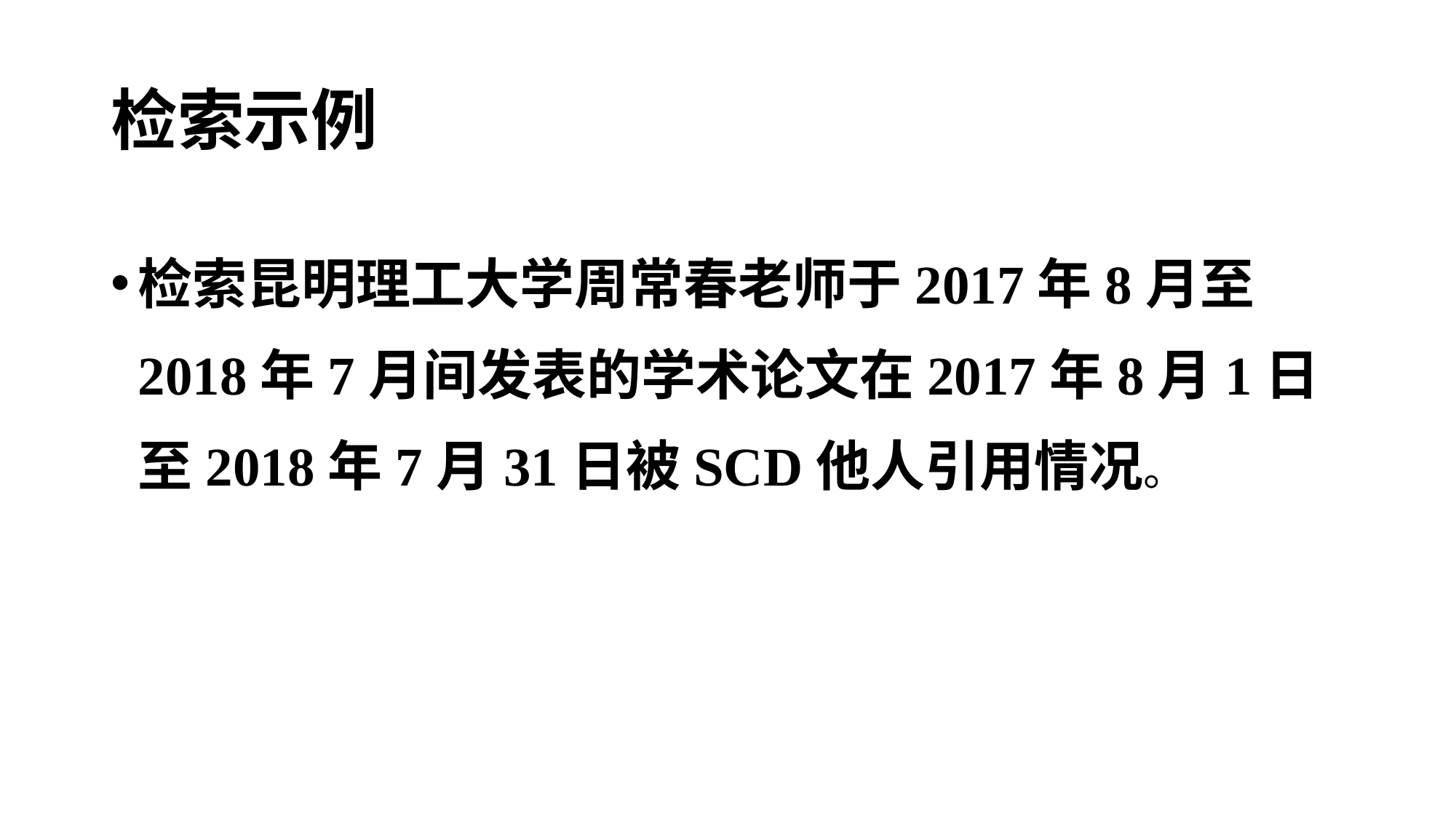

# 检索示例
检索昆明理工大学周常春老师于2017年8月至2018年7月间发表的学术论文在2017年8月1日至2018年7月31日被SCD他人引用情况。